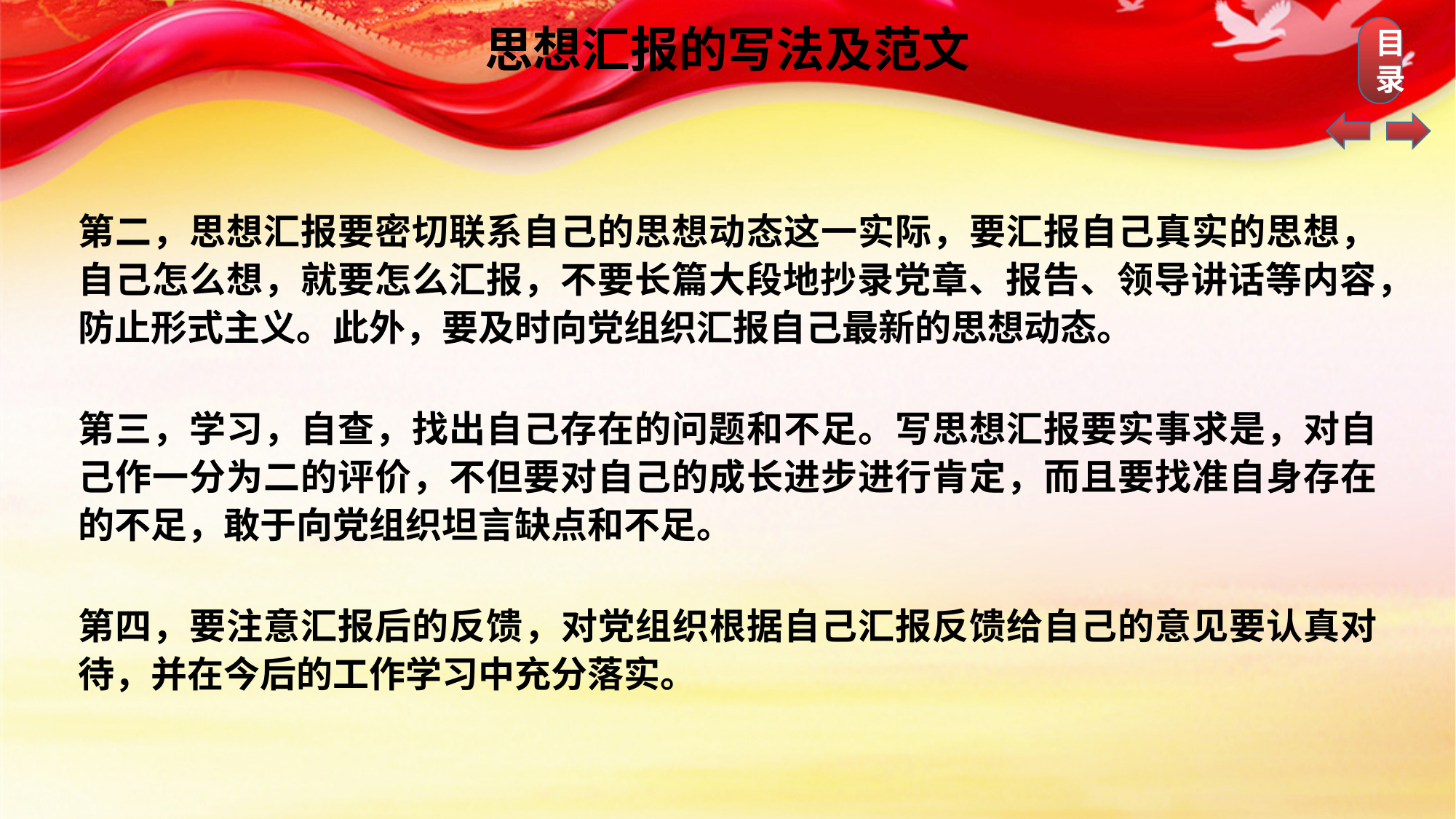

思想汇报的写法及范文
第二，思想汇报要密切联系自己的思想动态这一实际，要汇报自己真实的思想，自己怎么想，就要怎么汇报，不要长篇大段地抄录党章、报告、领导讲话等内容，防止形式主义。此外，要及时向党组织汇报自己最新的思想动态。
第三，学习，自查，找出自己存在的问题和不足。写思想汇报要实事求是，对自己作一分为二的评价，不但要对自己的成长进步进行肯定，而且要找准自身存在的不足，敢于向党组织坦言缺点和不足。
第四，要注意汇报后的反馈，对党组织根据自己汇报反馈给自己的意见要认真对待，并在今后的工作学习中充分落实。